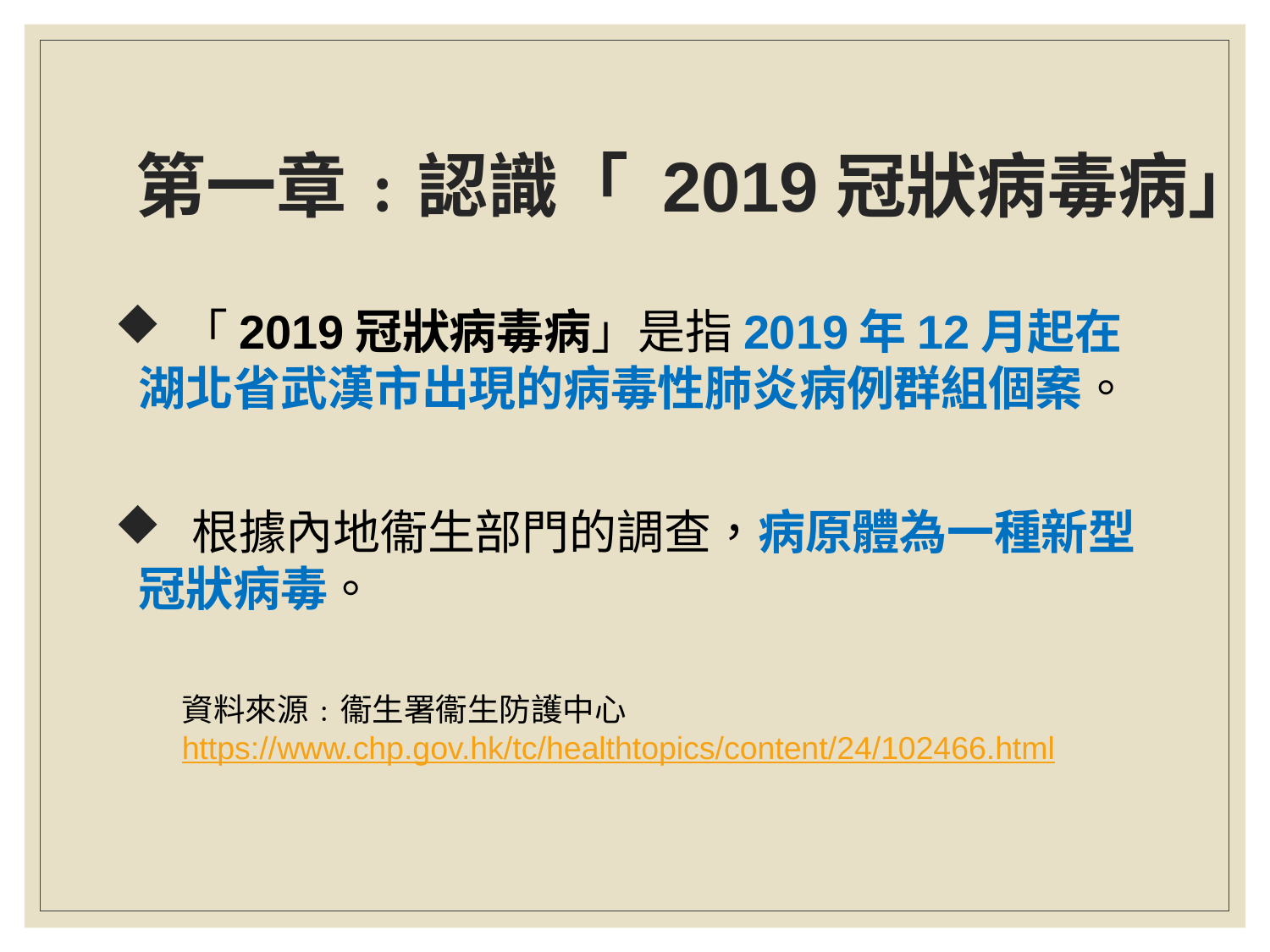

# 第一章﹕認識「 2019冠狀病毒病」
 「2019冠狀病毒病」是指2019年12月起在湖北省武漢市出現的病毒性肺炎病例群組個案。

  根據內地衞生部門的調查，病原體為一種新型冠狀病毒。

資料來源﹕衞生署衞生防護中心 https://www.chp.gov.hk/tc/healthtopics/content/24/102466.html